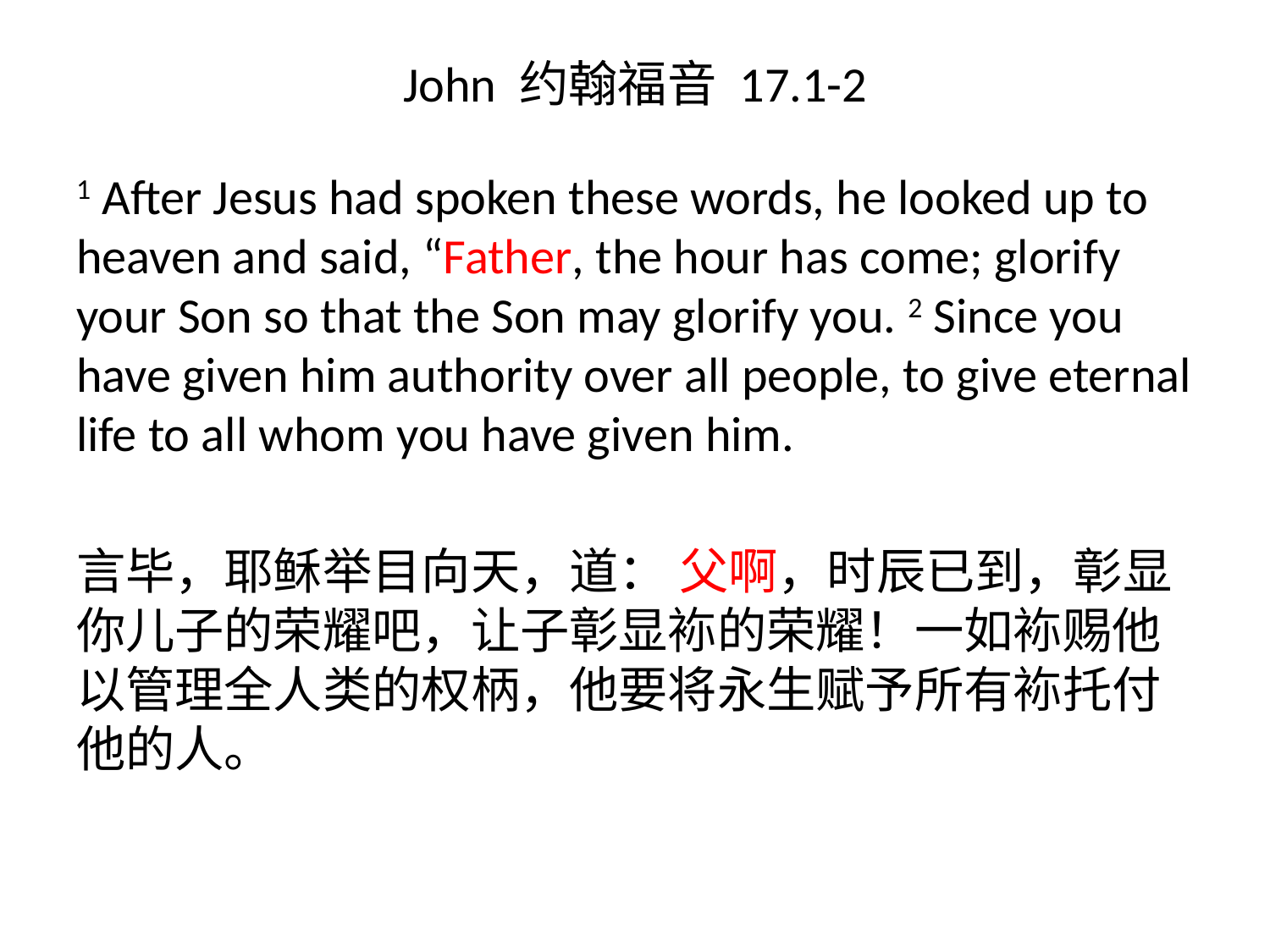

# John 约翰福音 17.1-2
1 After Jesus had spoken these words, he looked up to heaven and said, “Father, the hour has come; glorify your Son so that the Son may glorify you. 2 Since you have given him authority over all people, to give eternal life to all whom you have given him.

言毕，耶稣举目向天，道： 父啊，时辰已到，彰显你儿子的荣耀吧，让子彰显袮的荣耀！一如袮赐他以管理全人类的权柄，他要将永生赋予所有袮托付他的人。